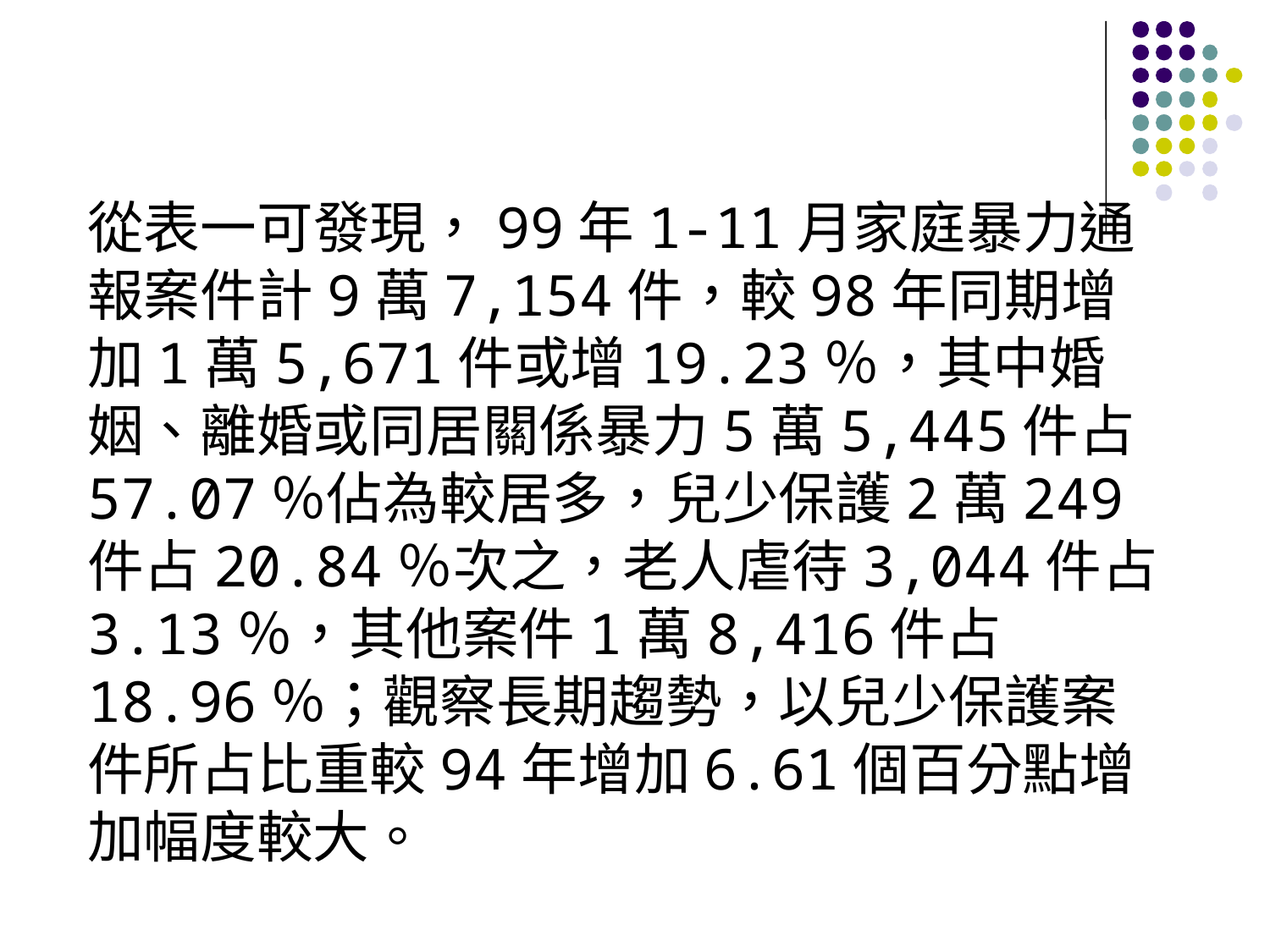

從表一可發現，99年1-11月家庭暴力通報案件計9萬7,154件，較98年同期增加1萬5,671件或增19.23％，其中婚姻、離婚或同居關係暴力5萬5,445件占57.07％佔為較居多，兒少保護2萬249件占20.84％次之，老人虐待3,044件占3.13％，其他案件1萬8,416件占18.96％；觀察長期趨勢，以兒少保護案件所占比重較94年增加6.61個百分點增加幅度較大。